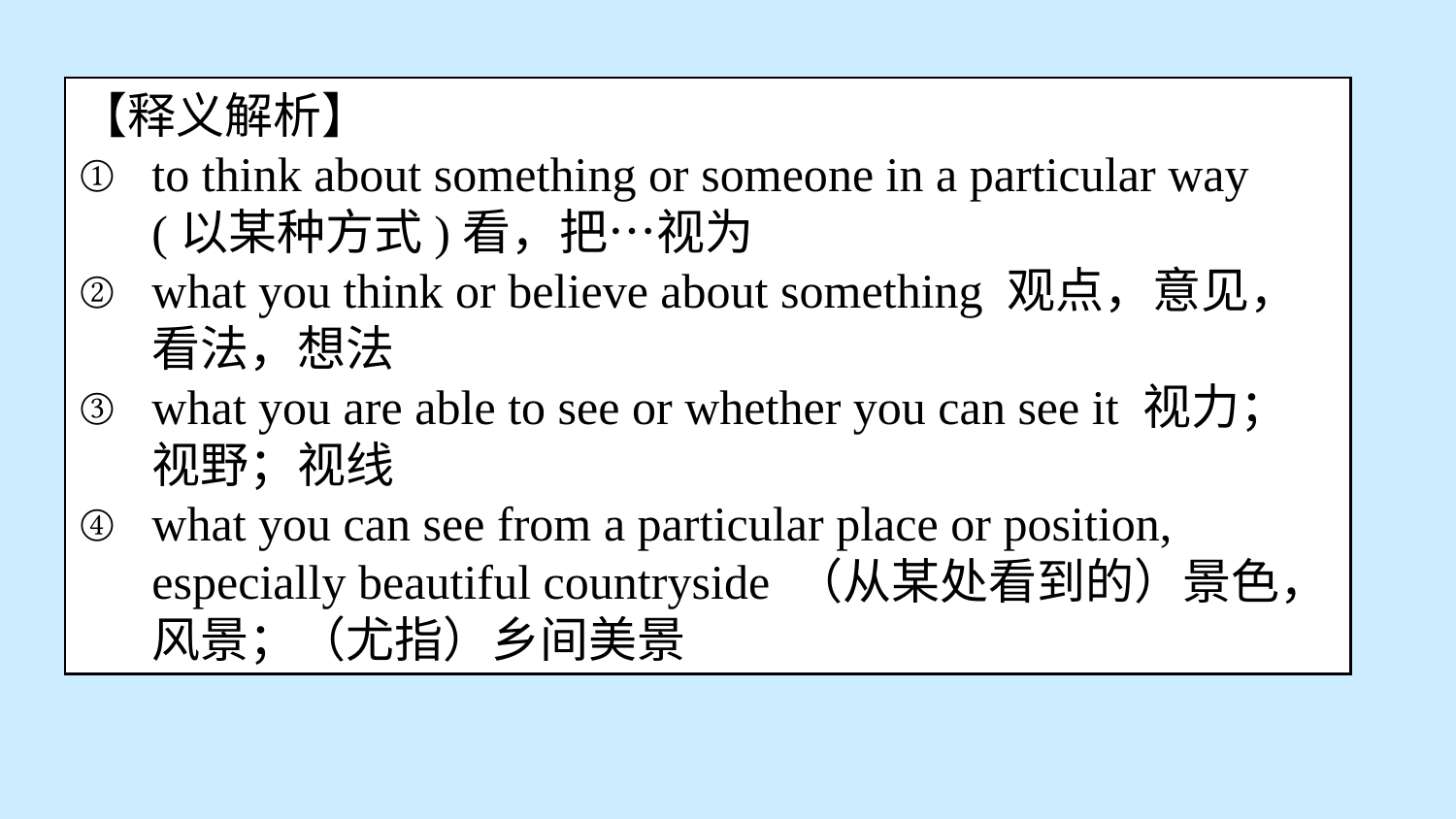

【释义解析】
to think about something or someone in a particular way (以某种方式)看，把…视为
what you think or believe about something 观点，意见，看法，想法
what you are able to see or whether you can see it 视力；视野；视线
what you can see from a particular place or position, especially beautiful countryside （从某处看到的）景色，风景；（尤指）乡间美景